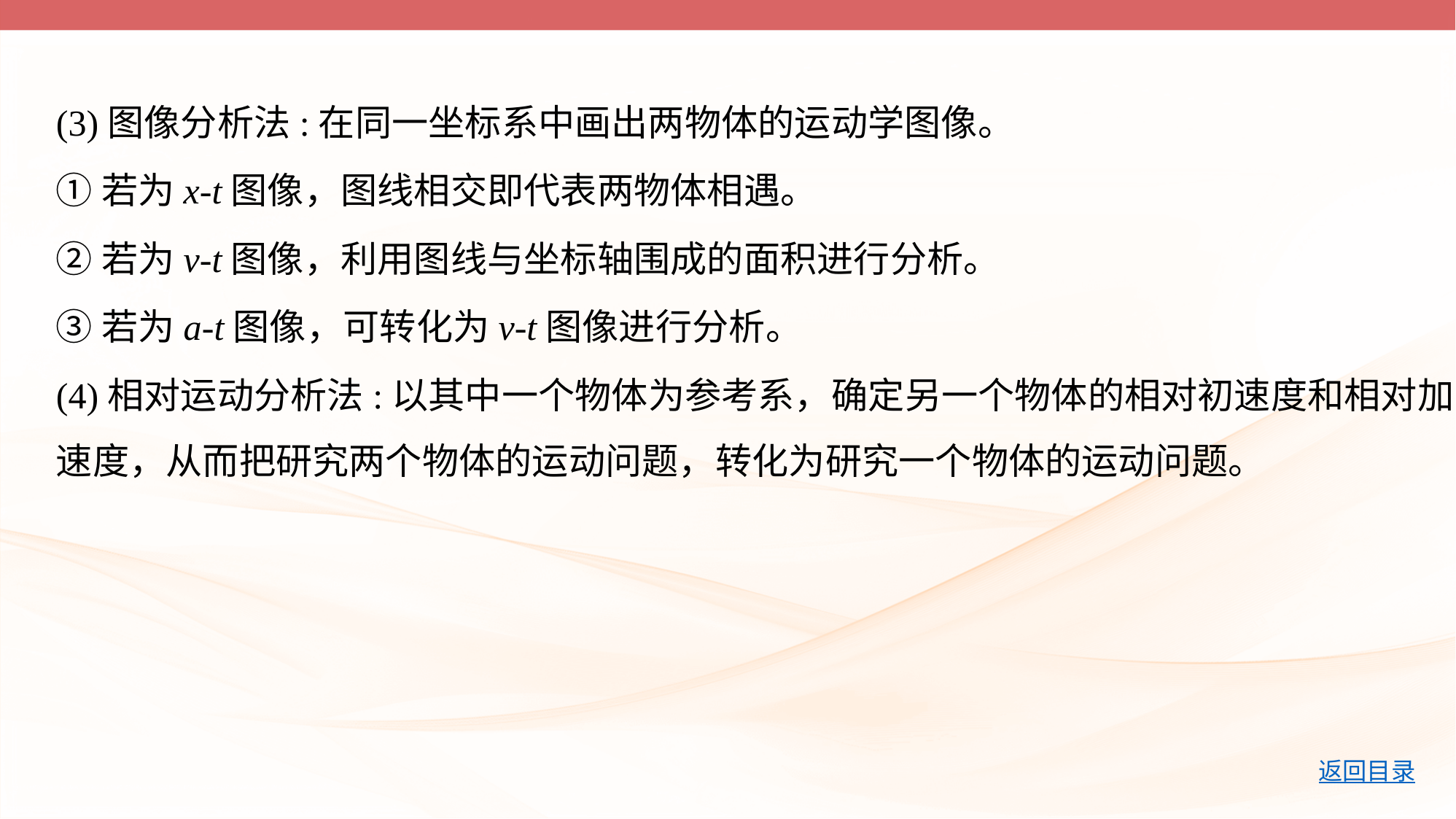

(3)图像分析法:在同一坐标系中画出两物体的运动学图像。
①若为x-t图像，图线相交即代表两物体相遇。
②若为v-t图像，利用图线与坐标轴围成的面积进行分析。
③若为a-t图像，可转化为v-t图像进行分析。
(4)相对运动分析法:以其中一个物体为参考系，确定另一个物体的相对初速度和相对加
速度，从而把研究两个物体的运动问题，转化为研究一个物体的运动问题。